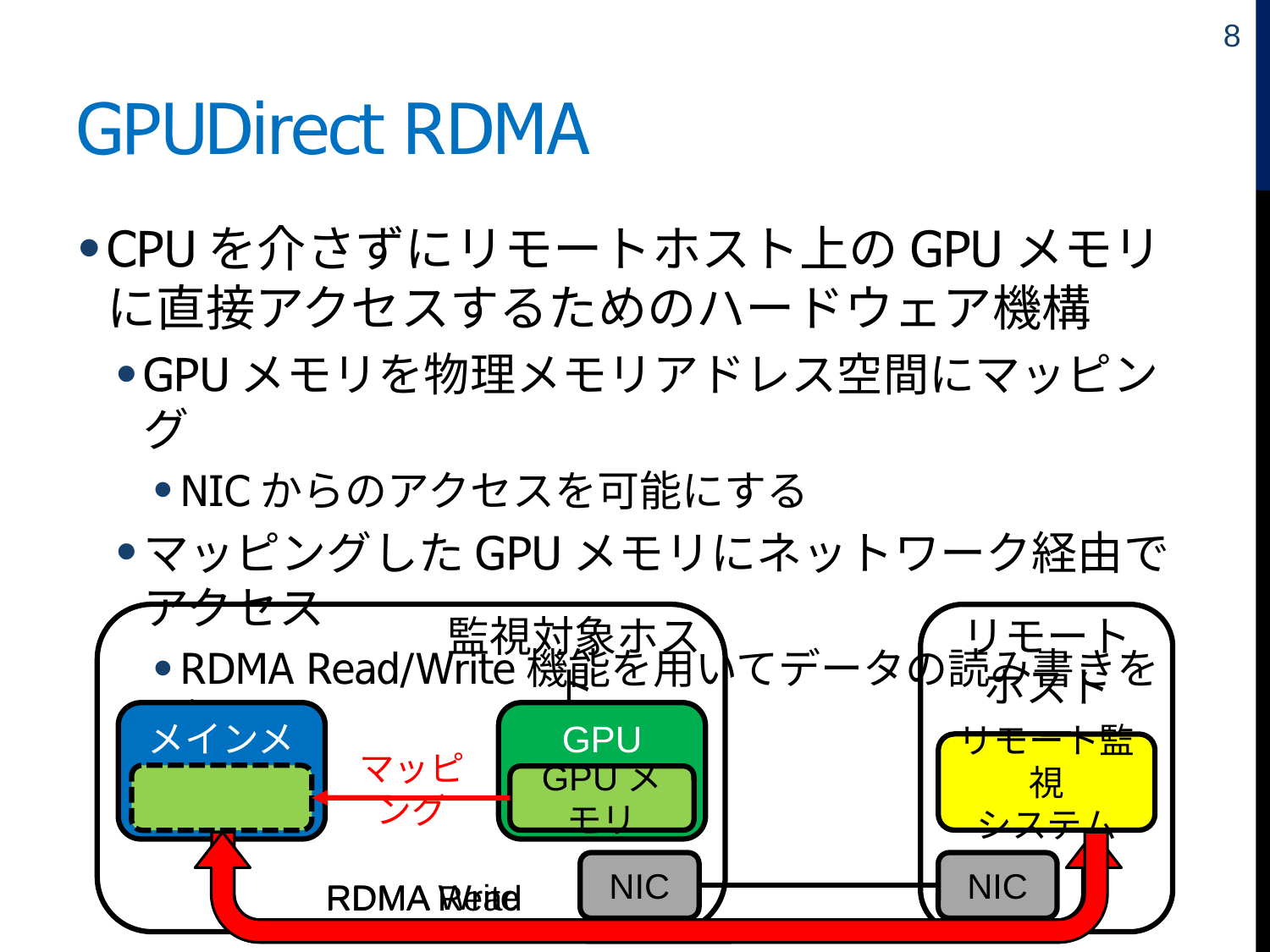

8
# GPUDirect RDMA
CPUを介さずにリモートホスト上のGPUメモリに直接アクセスするためのハードウェア機構
GPUメモリを物理メモリアドレス空間にマッピング
NICからのアクセスを可能にする
マッピングしたGPUメモリにネットワーク経由でアクセス
RDMA Read/Write機能を用いてデータの読み書きを行う
監視対象ホスト
リモート
ホスト

メインメモリ
GPU
リモート監視
システム
マッピング

GPUメモリ

NIC
NIC
RDMA Write
RDMA Read